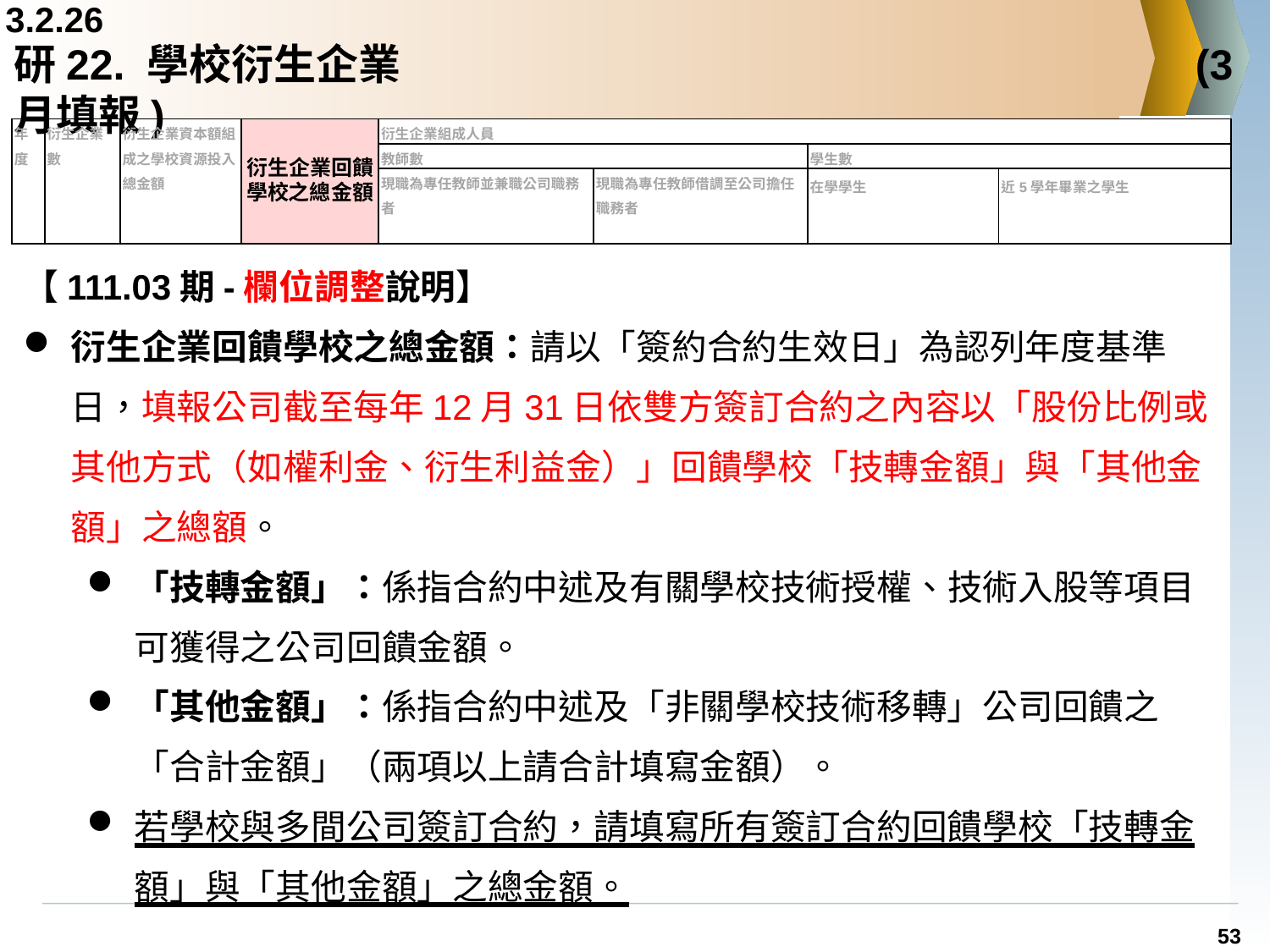

3.2.26
# 研22. 學校衍生企業						   (3月填報)
| 年度 | 衍生企業數 | 衍生企業資本額組成之學校資源投入總金額 | 衍生企業回饋學校之總金額 | 衍生企業組成人員 |  |  |  |
| --- | --- | --- | --- | --- | --- | --- | --- |
|  |  |  |  | 教師數 |  | 學生數 |  |
|  |  |  |  | 現職為專任教師並兼職公司職務者 | 現職為專任教師借調至公司擔任職務者 | 在學學生 | 近5學年畢業之學生 |
【111.03期-欄位調整說明】
衍生企業回饋學校之總金額：請以「簽約合約生效日」為認列年度基準日，填報公司截至每年12月31日依雙方簽訂合約之內容以「股份比例或其他方式（如權利金、衍生利益金）」回饋學校「技轉金額」與「其他金額」之總額。
「技轉金額」：係指合約中述及有關學校技術授權、技術入股等項目可獲得之公司回饋金額。
「其他金額」：係指合約中述及「非關學校技術移轉」公司回饋之「合計金額」（兩項以上請合計填寫金額）。
若學校與多間公司簽訂合約，請填寫所有簽訂合約回饋學校「技轉金額」與「其他金額」之總金額。